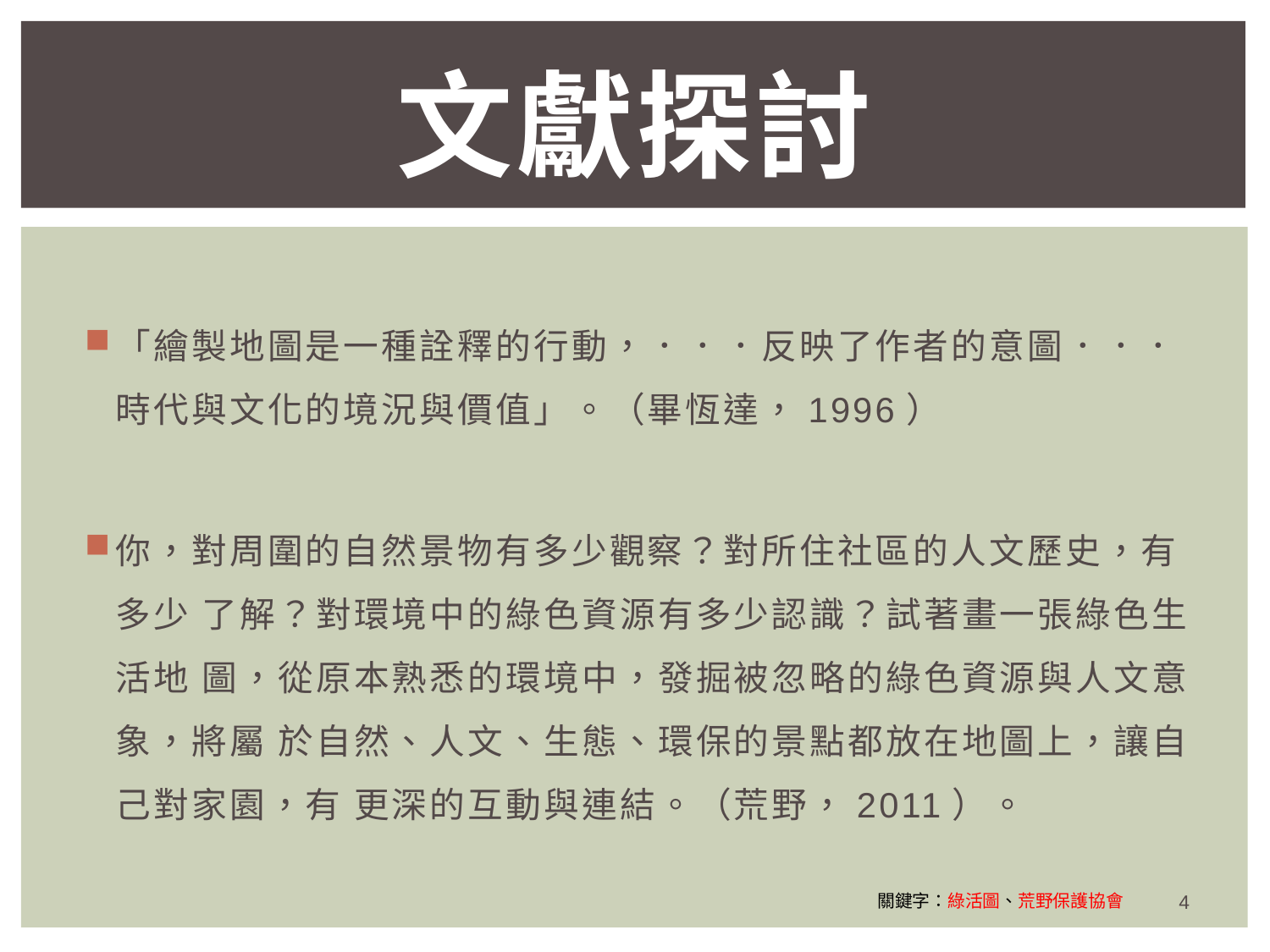

# 文獻探討
「繪製地圖是一種詮釋的行動，．．．反映了作者的意圖．．．時代與文化的境況與價值」。（畢恆達，1996）

你，對周圍的自然景物有多少觀察？對所住社區的人文歷史，有多少 了解？對環境中的綠色資源有多少認識？試著畫一張綠色生活地 圖，從原本熟悉的環境中，發掘被忽略的綠色資源與人文意象，將屬 於自然、人文、生態、環保的景點都放在地圖上，讓自己對家園，有 更深的互動與連結。（荒野，2011）。
4
關鍵字：綠活圖、荒野保護協會